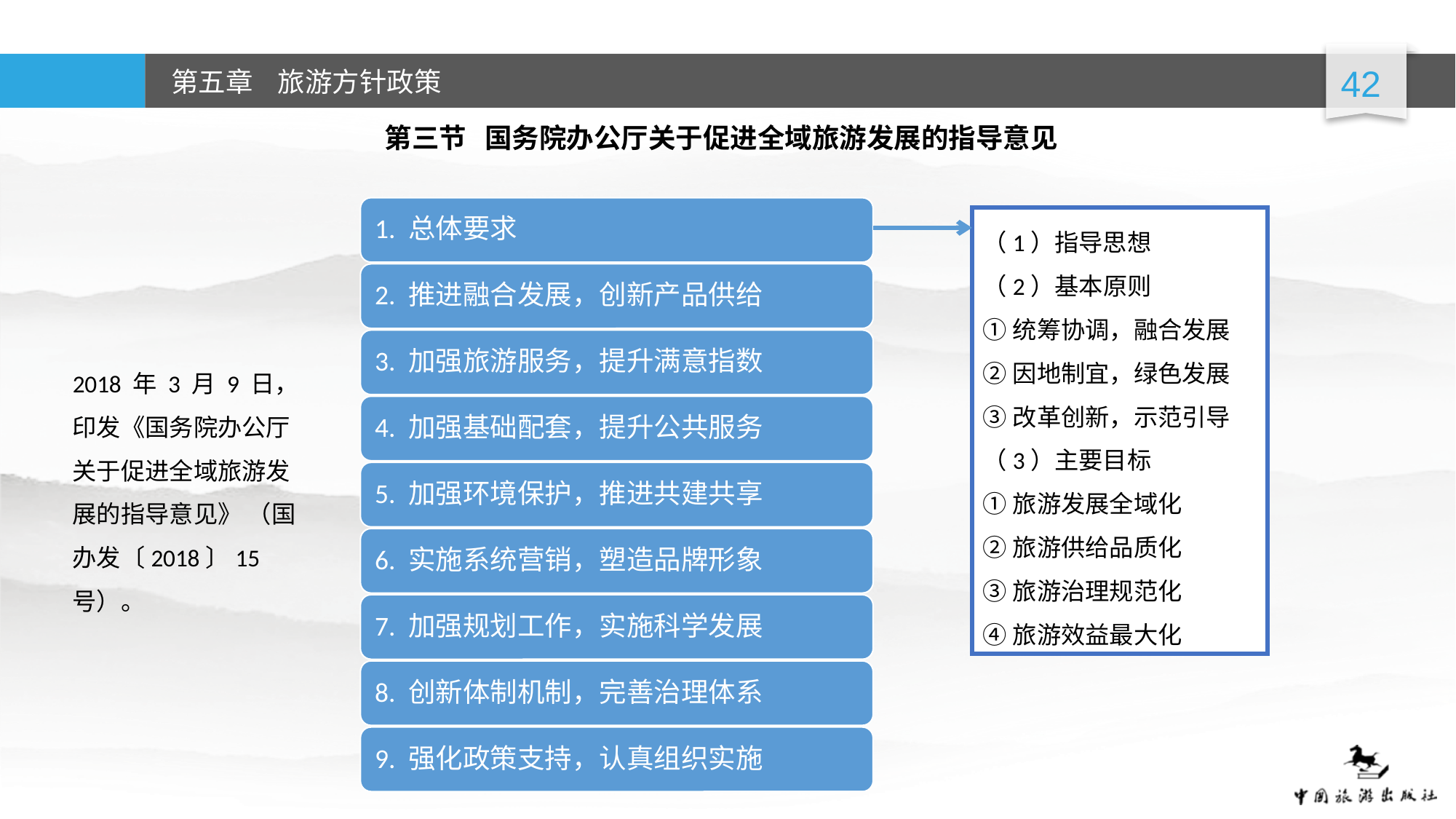

第三节   国务院办公厅关于促进全域旅游发展的指导意见
1. 总体要求
2. 推进融合发展，创新产品供给
3. 加强旅游服务，提升满意指数
4. 加强基础配套，提升公共服务
5. 加强环境保护，推进共建共享
6. 实施系统营销，塑造品牌形象
7. 加强规划工作，实施科学发展
8. 创新体制机制，完善治理体系
9. 强化政策支持，认真组织实施
（1）指导思想
（2）基本原则
①统筹协调，融合发展
②因地制宜，绿色发展
③改革创新，示范引导
（3）主要目标
①旅游发展全域化
②旅游供给品质化
③旅游治理规范化
④旅游效益最大化
2018 年 3 月 9 日，印发《国务院办公厅关于促进全域旅游发展的指导意见》 （国办发〔2018〕15 号）。